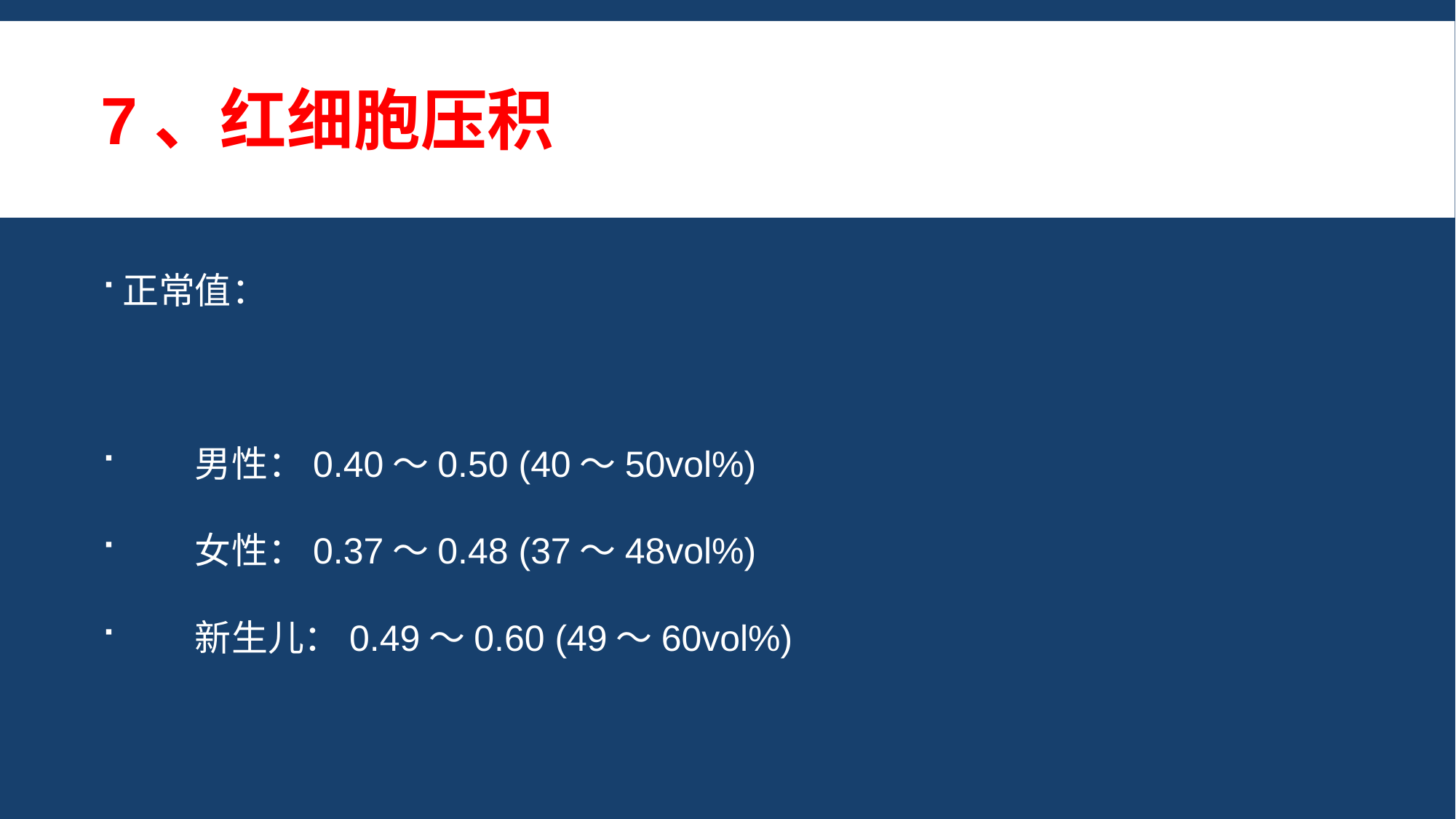

# 7、红细胞压积
正常值：

　　男性：0.40～0.50 (40～50vol%)
　　女性：0.37～0.48 (37～48vol%)
　　新生儿：0.49～0.60 (49～60vol%)